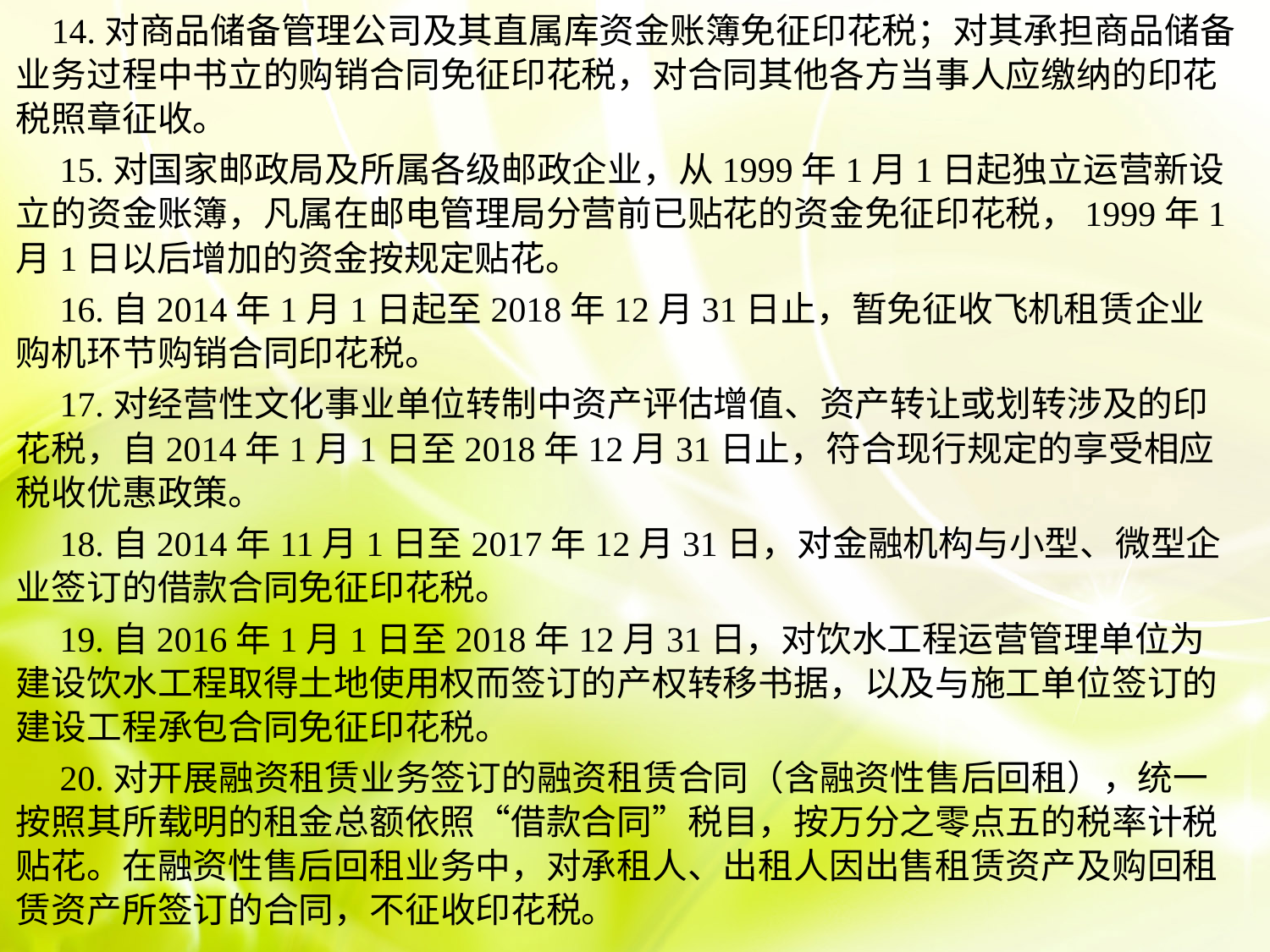

14.对商品储备管理公司及其直属库资金账簿免征印花税；对其承担商品储备业务过程中书立的购销合同免征印花税，对合同其他各方当事人应缴纳的印花税照章征收。
　15.对国家邮政局及所属各级邮政企业，从1999年1月1日起独立运营新设立的资金账簿，凡属在邮电管理局分营前已贴花的资金免征印花税，1999年1月1日以后增加的资金按规定贴花。
　16.自2014年1月1日起至2018年12月31日止，暂免征收飞机租赁企业购机环节购销合同印花税。
　17.对经营性文化事业单位转制中资产评估增值、资产转让或划转涉及的印花税，自2014年1月1日至2018年12月31日止，符合现行规定的享受相应税收优惠政策。
　18.自2014年11月1日至2017年12月31日，对金融机构与小型、微型企业签订的借款合同免征印花税。
　19.自2016年1月1日至2018年12月31日，对饮水工程运营管理单位为建设饮水工程取得土地使用权而签订的产权转移书据，以及与施工单位签订的建设工程承包合同免征印花税。
　20.对开展融资租赁业务签订的融资租赁合同（含融资性售后回租），统一按照其所载明的租金总额依照“借款合同”税目，按万分之零点五的税率计税贴花。在融资性售后回租业务中，对承租人、出租人因出售租赁资产及购回租赁资产所签订的合同，不征收印花税。